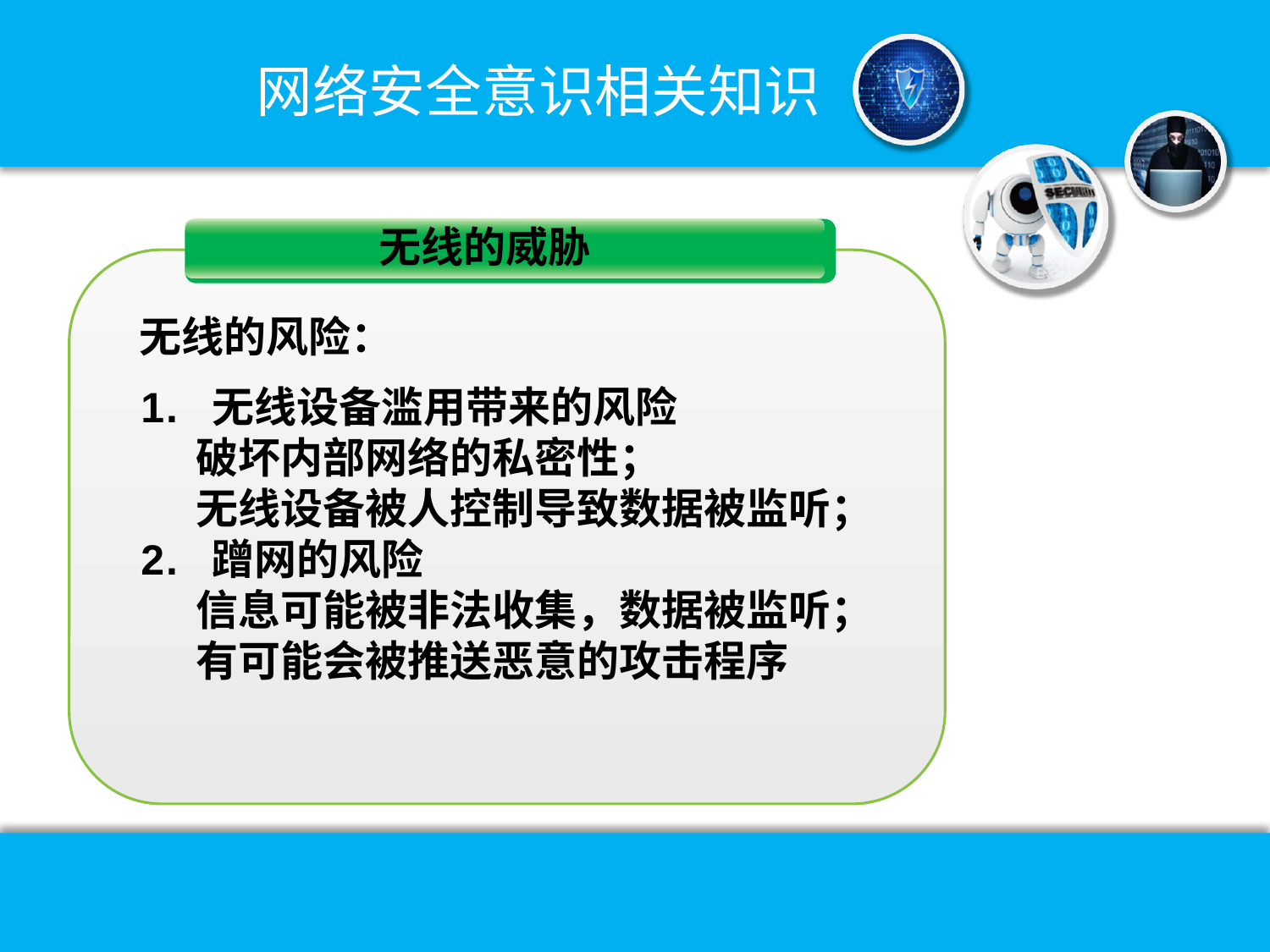

网络安全意识相关知识
无线的威胁

无线的风险：

无线设备滥用带来的风险
破坏内部网络的私密性；
无线设备被人控制导致数据被监听；
蹭网的风险
信息可能被非法收集，数据被监听；
有可能会被推送恶意的攻击程序